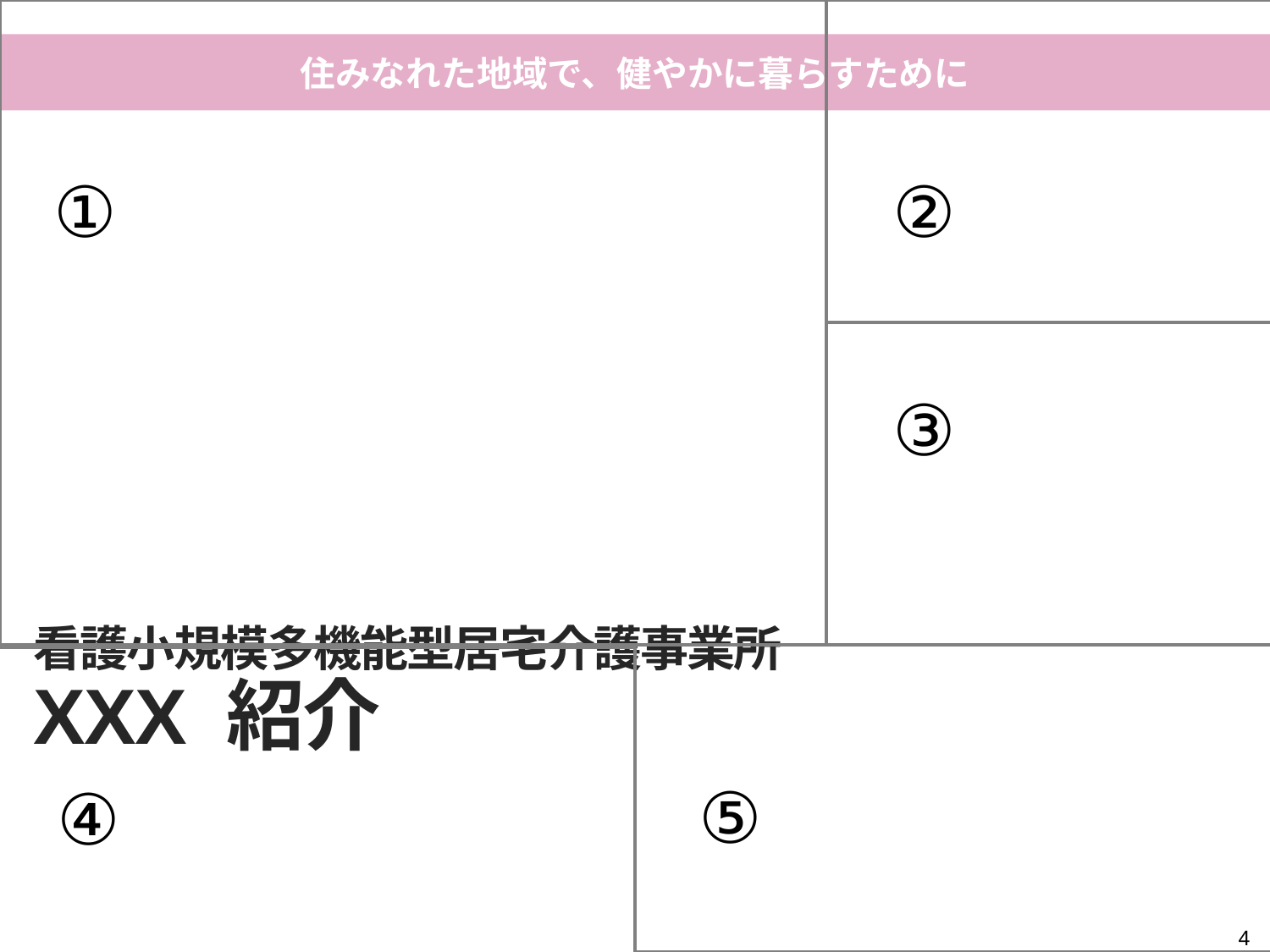

①

②
推奨
住みなれた地域で、健やかに暮らすために
貴所の写真を①～⑤に計5枚最背面に貼り付けてください
(1)上部リボンのある挿入ボタンを押す
(2)画像を押す
(3)貼り付けたい写真を選択して挿入ボタンを押す
(4)スライドに張り付けられた写真を配置したい場所に移動させる
(5)大きさを変更する場合は、写真四つ角のいずれかを、Shift+altキーを押しながら大きさを調節する
(6)大きさを整えたら、写真を右クリックして、“最背面へ移動“ボタンを押す
(7)写真上に表示された①～⑤の文字をクリックし、次に外枠をクリックをする
(8)外枠が選択されている状態で、”backspace”を押す
(9)(1)~(8)までを5枚張り付けるまで繰り返す

③

看護小規模多機能型居宅介護事業所
XXX 紹介

⑤

④
4